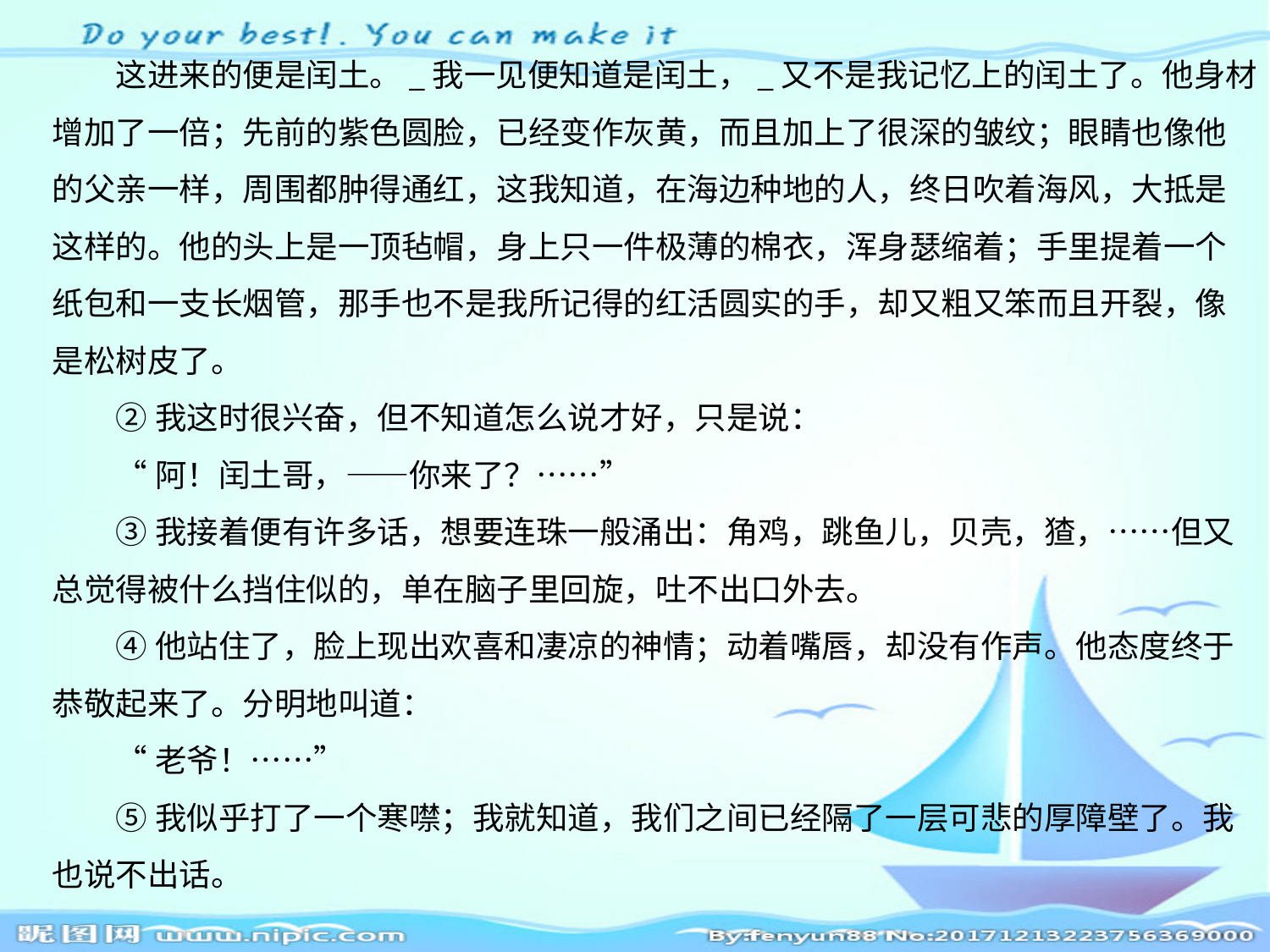

这进来的便是闰土。_我一见便知道是闰土，_又不是我记忆上的闰土了。他身材增加了一倍；先前的紫色圆脸，已经变作灰黄，而且加上了很深的皱纹；眼睛也像他的父亲一样，周围都肿得通红，这我知道，在海边种地的人，终日吹着海风，大抵是这样的。他的头上是一顶毡帽，身上只一件极薄的棉衣，浑身瑟缩着；手里提着一个纸包和一支长烟管，那手也不是我所记得的红活圆实的手，却又粗又笨而且开裂，像是松树皮了。
②我这时很兴奋，但不知道怎么说才好，只是说：
“阿！闰土哥，――你来了？……”
③我接着便有许多话，想要连珠一般涌出：角鸡，跳鱼儿，贝壳，猹，……但又总觉得被什么挡住似的，单在脑子里回旋，吐不出口外去。
④他站住了，脸上现出欢喜和凄凉的神情；动着嘴唇，却没有作声。他态度终于恭敬起来了。分明地叫道：
“老爷！……”
⑤我似乎打了一个寒噤；我就知道，我们之间已经隔了一层可悲的厚障壁了。我也说不出话。